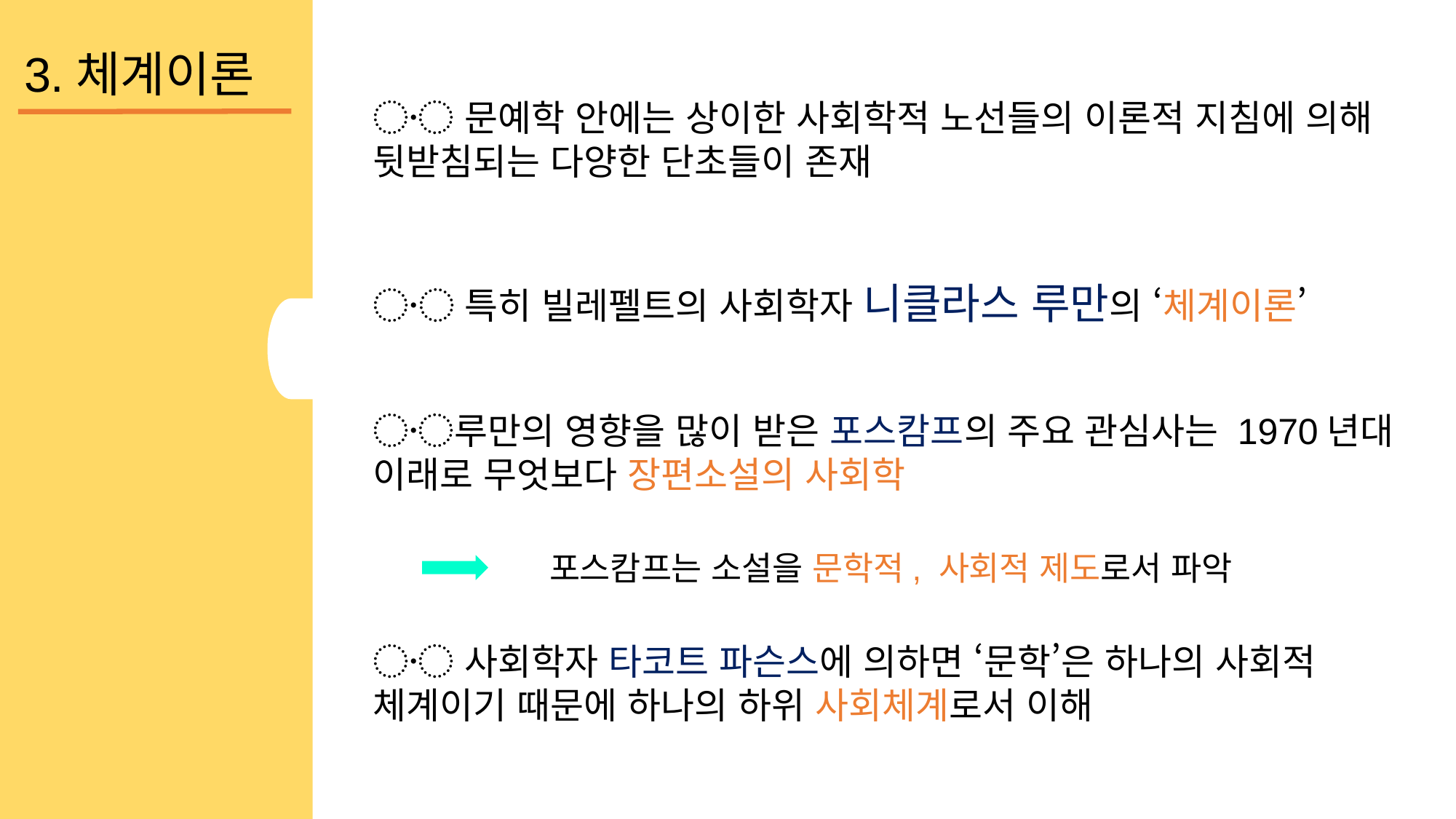

3.체계이론

〮 문예학 안에는 상이한 사회학적 노선들의 이론적 지침에 의해 뒷받침되는 다양한 단초들이 존재

〮 특히 빌레펠트의 사회학자 니클라스 루만의 ‘체계이론’

〮루만의 영향을 많이 받은 포스캄프의 주요 관심사는 1970년대 이래로 무엇보다 장편소설의 사회학
포스캄프는 소설을 문학적, 사회적 제도로서 파악

〮 사회학자 타코트 파슨스에 의하면 ‘문학’은 하나의 사회적 체계이기 때문에 하나의 하위 사회체계로서 이해